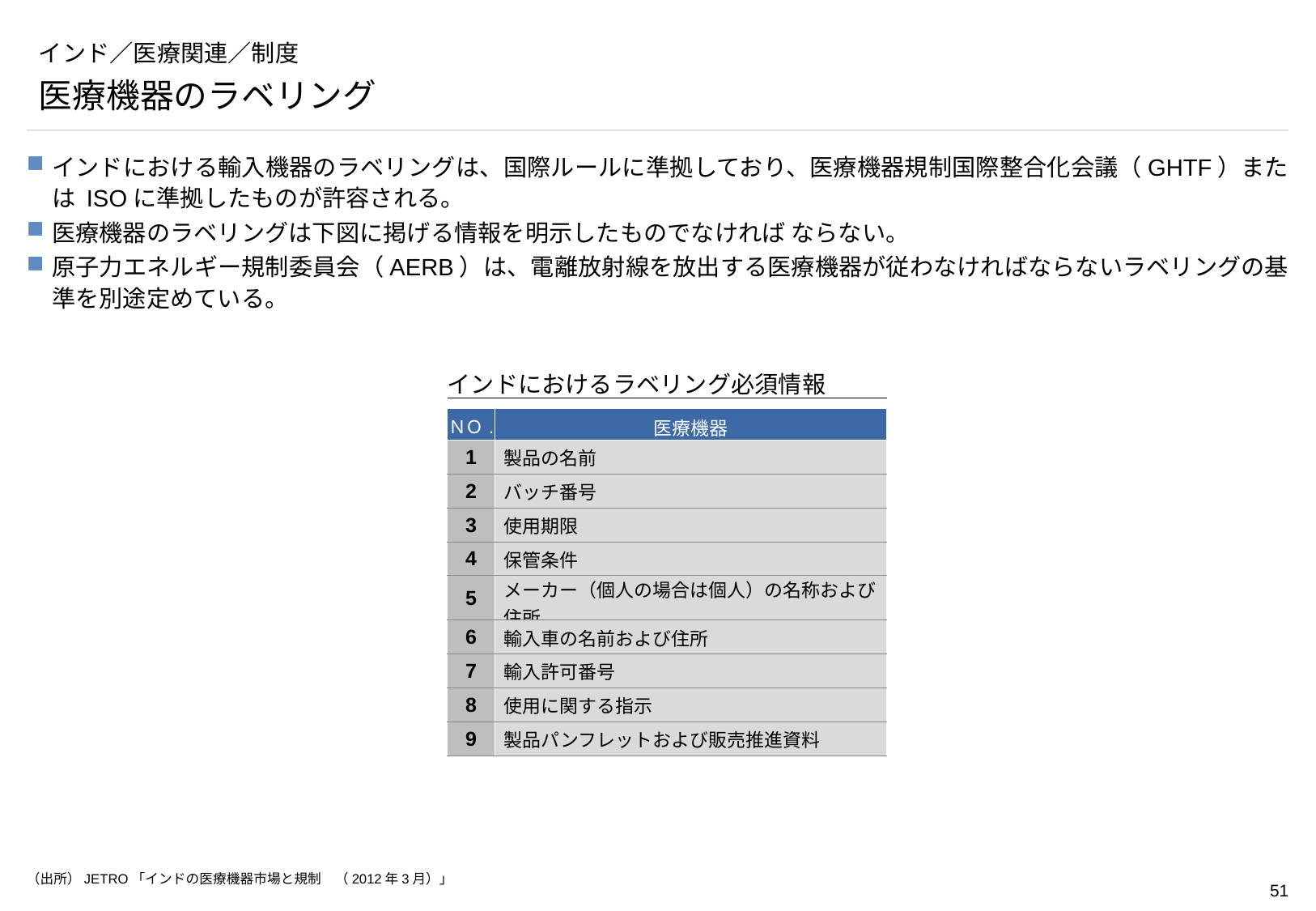

# インド／医療関連／制度
医療機器のラベリング
インドにおける輸入機器のラベリングは、国際ルールに準拠しており、医療機器規制国際整合化会議（GHTF）または ISOに準拠したものが許容される。
医療機器のラベリングは下図に掲げる情報を明示したものでなければ ならない。
原子力エネルギー規制委員会（AERB）は、電離放射線を放出する医療機器が従わなければならないラベリングの基準を別途定めている。
インドにおけるラベリング必須情報
| ＮＯ. | 医療機器 |
| --- | --- |
| 1 | 製品の名前 |
| 2 | バッチ番号 |
| 3 | 使用期限 |
| 4 | 保管条件 |
| 5 | メーカー（個人の場合は個人）の名称および住所 |
| 6 | 輸入車の名前および住所 |
| 7 | 輸入許可番号 |
| 8 | 使用に関する指示 |
| 9 | 製品パンフレットおよび販売推進資料 |
（出所）JETRO「インドの医療機器市場と規制　（2012年3月）」